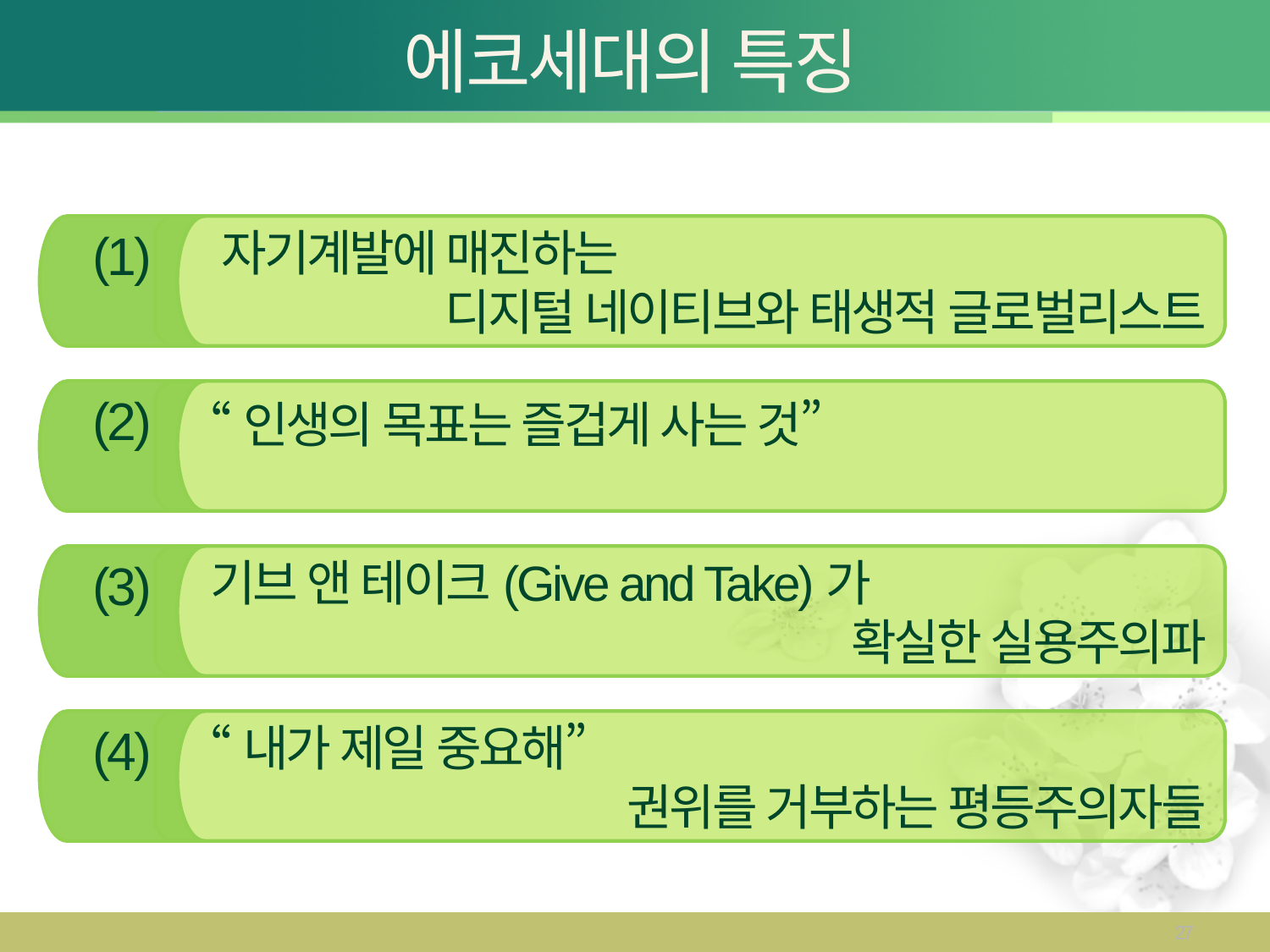

# 에코세대의 특징
(1)
   자기계발에 매진하는
디지털 네이티브와 태생적 글로벌리스트
(2)
 “인생의 목표는 즐겁게 사는 것”
(3)
  기브 앤 테이크(Give and Take)가
확실한 실용주의파
(4)
 “내가 제일 중요해”
권위를 거부하는 평등주의자들
27